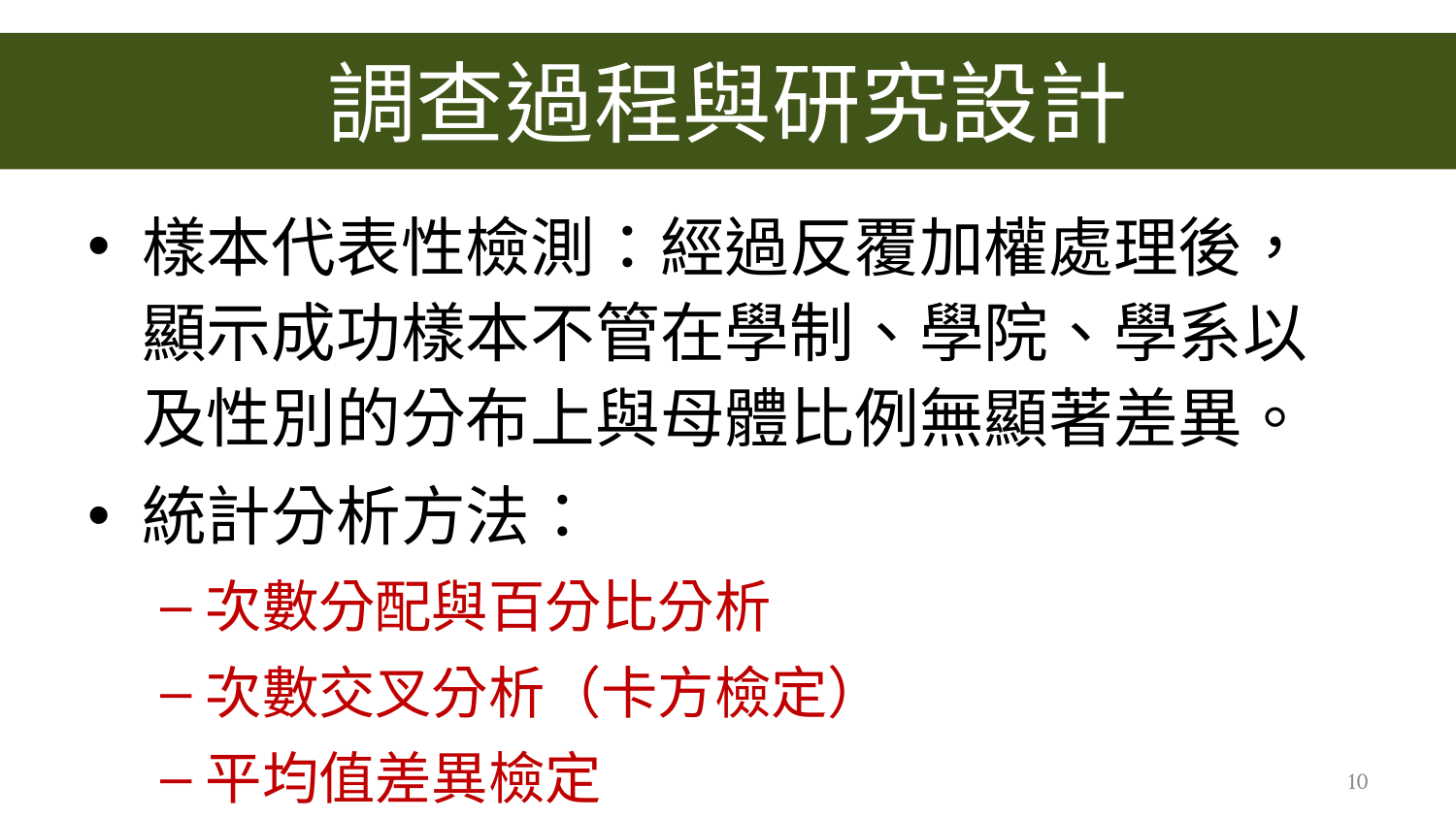

調查過程與研究設計
# 調查過程與研究設計
樣本代表性檢測：經過反覆加權處理後，顯示成功樣本不管在學制、學院、學系以及性別的分布上與母體比例無顯著差異。
統計分析方法：
次數分配與百分比分析
次數交叉分析（卡方檢定）
平均值差異檢定

10